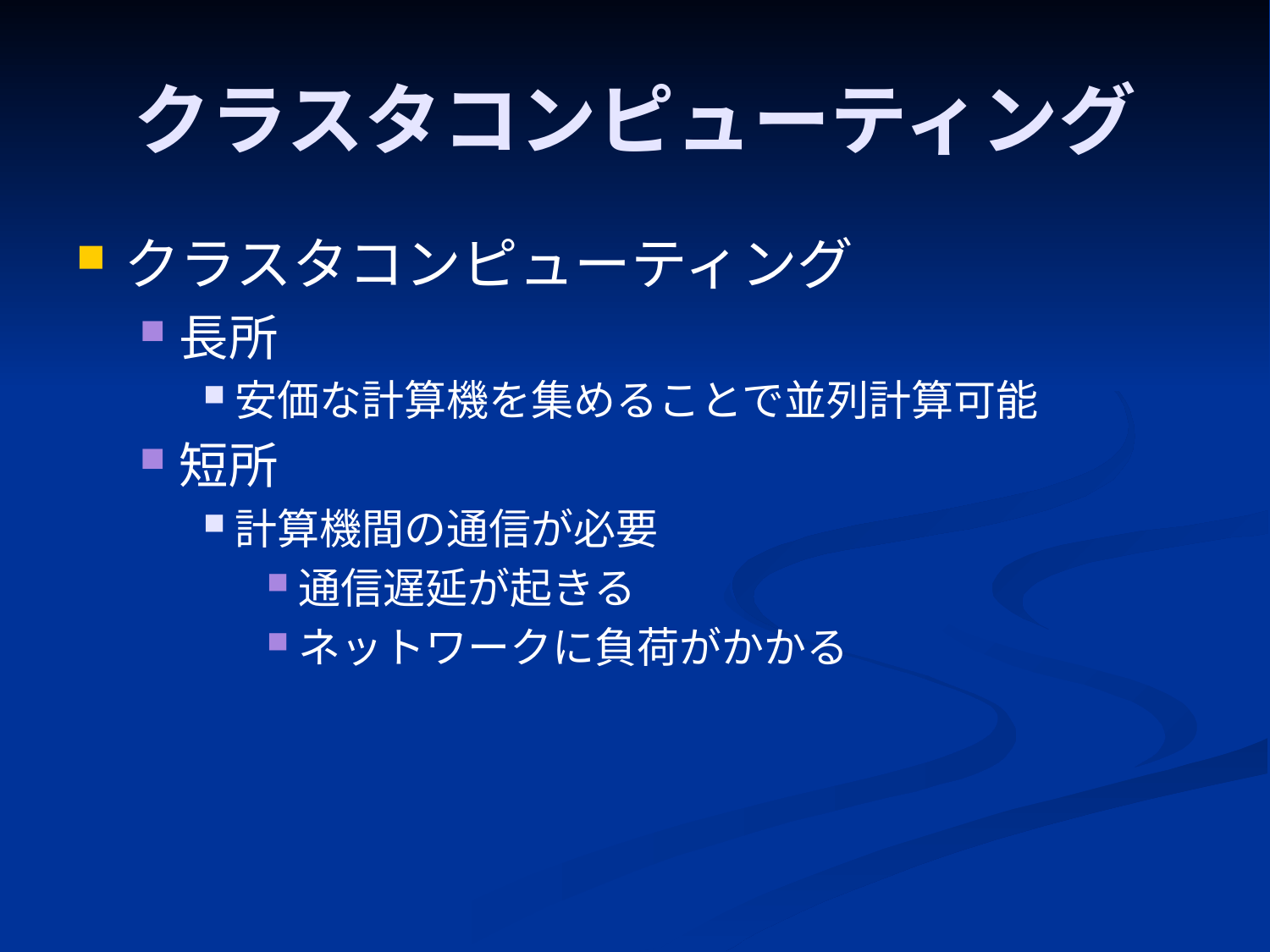

# クラスタコンピューティング
クラスタコンピューティング
長所
安価な計算機を集めることで並列計算可能
短所
計算機間の通信が必要
通信遅延が起きる
ネットワークに負荷がかかる